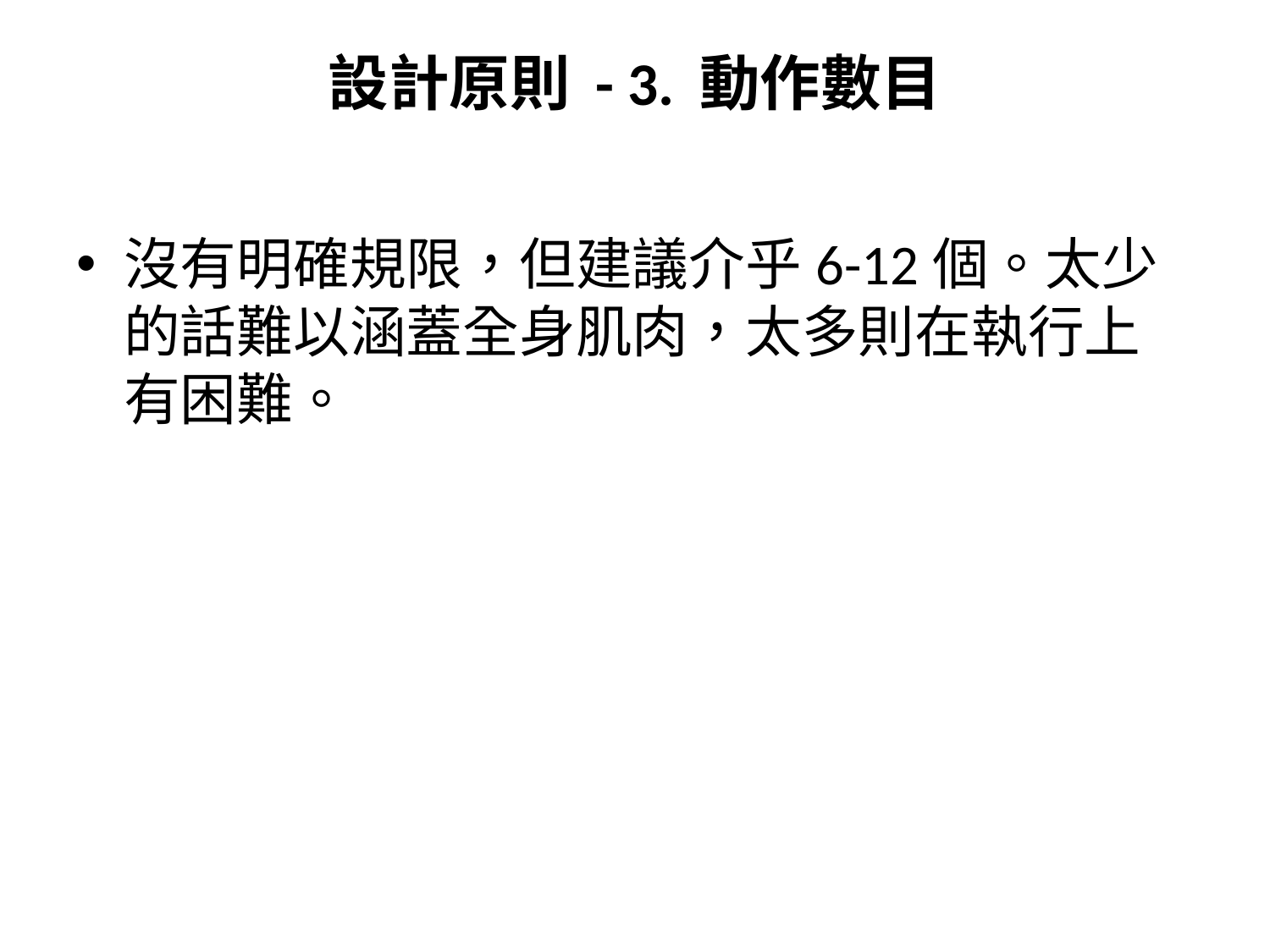

# 設計原則 - 3. 動作數目
沒有明確規限，但建議介乎6-12個。太少的話難以涵蓋全身肌肉，太多則在執行上有困難。